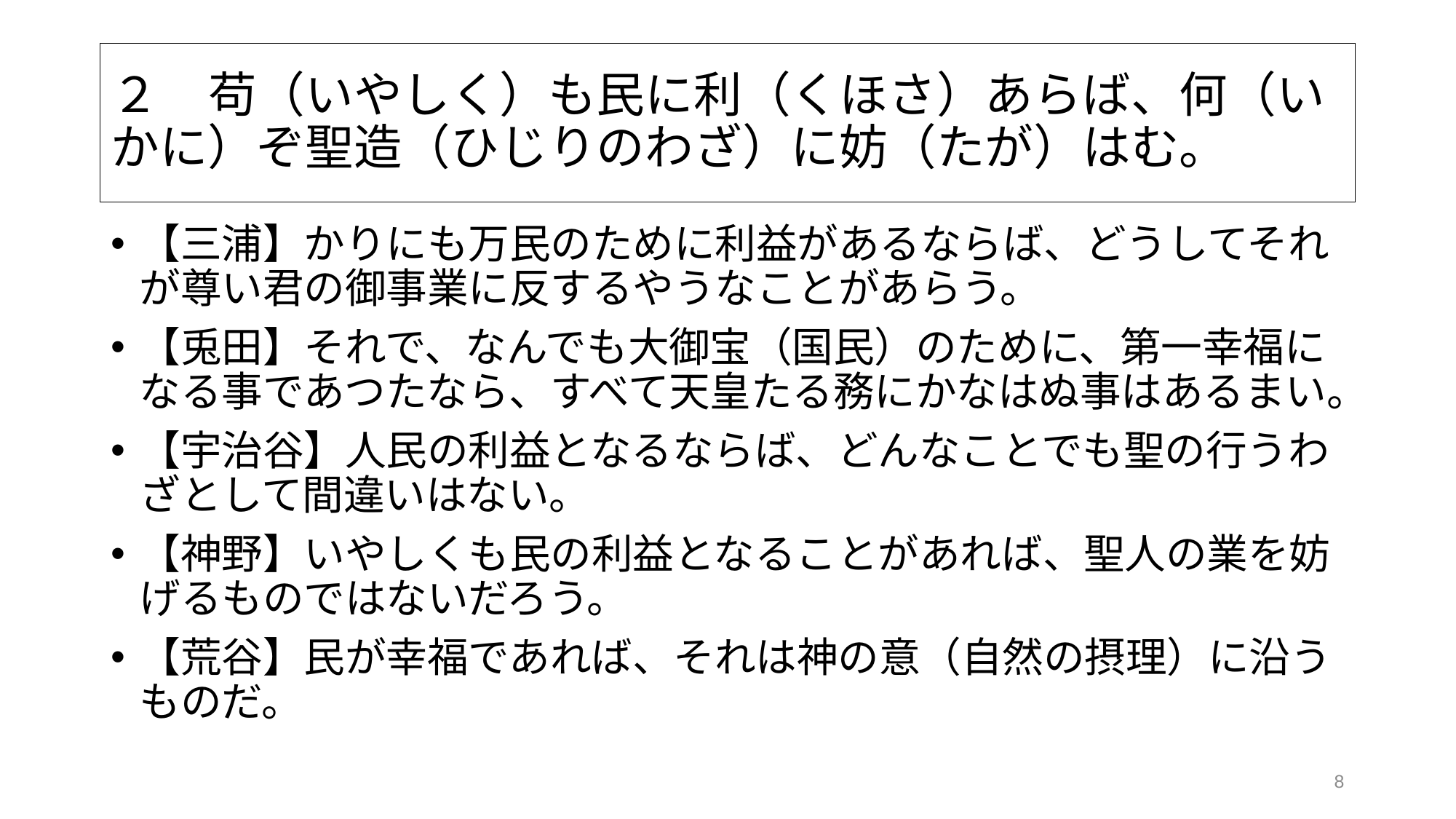

# ２　苟（いやしく）も民に利（くほさ）あらば、何（いかに）ぞ聖造（ひじりのわざ）に妨（たが）はむ。
【三浦】かりにも万民のために利益があるならば、どうしてそれが尊い君の御事業に反するやうなことがあらう。
【兎田】それで、なんでも大御宝（国民）のために、第一幸福になる事であつたなら、すべて天皇たる務にかなはぬ事はあるまい。
【宇治谷】人民の利益となるならば、どんなことでも聖の行うわざとして間違いはない。
【神野】いやしくも民の利益となることがあれば、聖人の業を妨げるものではないだろう。
【荒谷】民が幸福であれば、それは神の意（自然の摂理）に沿うものだ。

8